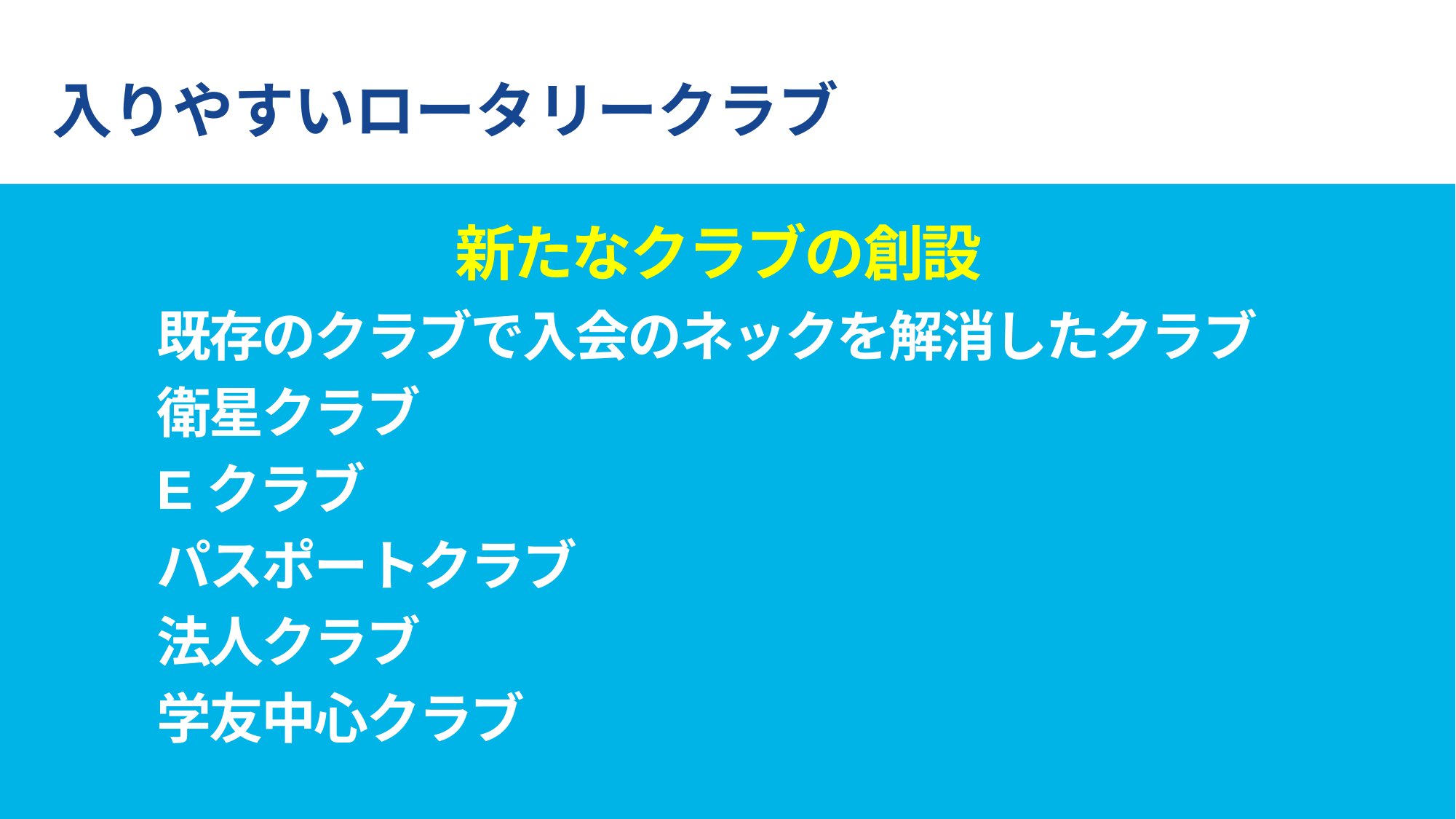

# 入りやすいロータリークラブ
新たなクラブの創設
既存のクラブで入会のネックを解消したクラブ
衛星クラブ
Eクラブ
パスポートクラブ
法人クラブ
学友中心クラブ